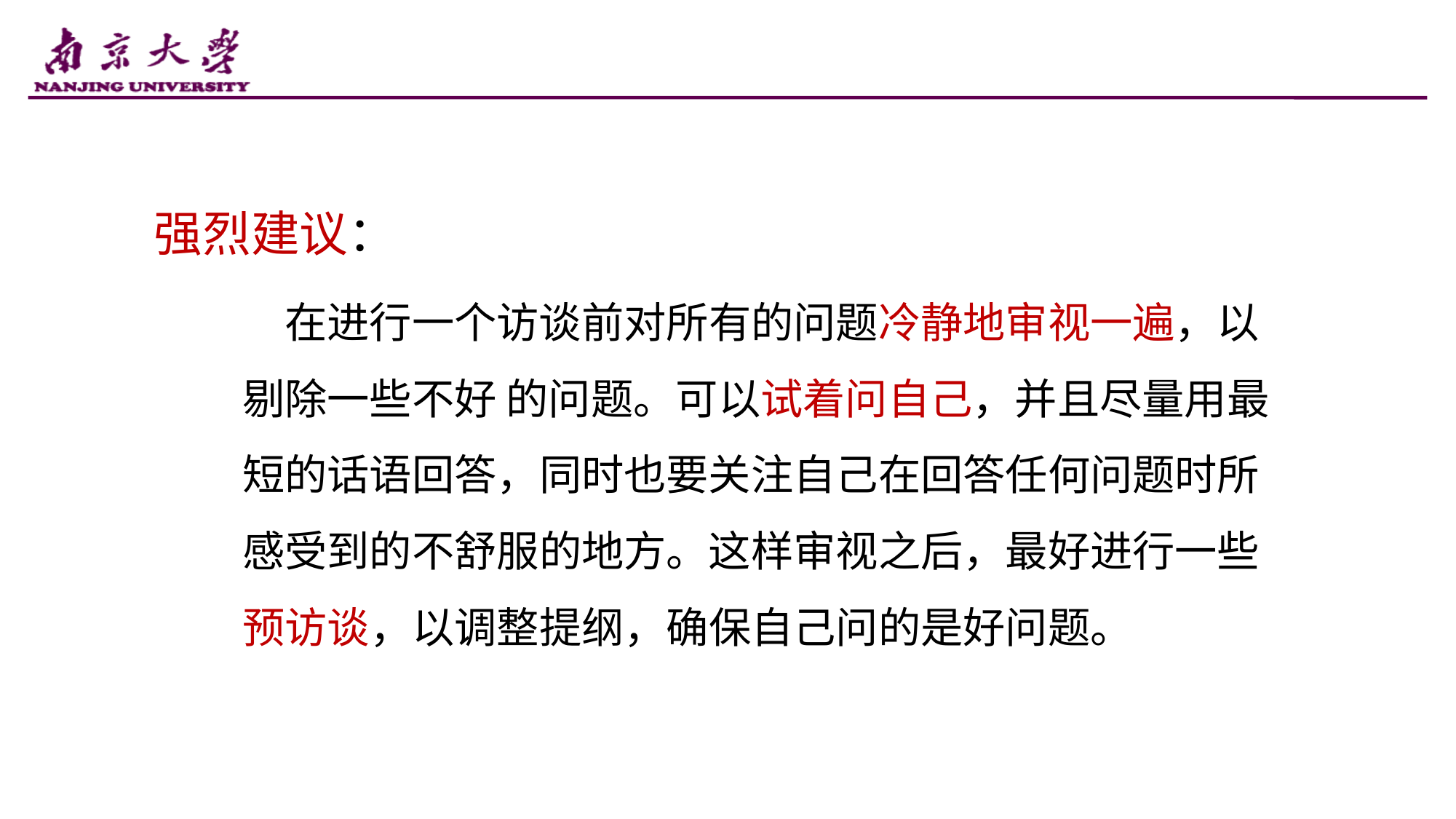

强烈建议：
       在进行一个访谈前对所有的问题冷静地审视一遍，以剔除一些不好 的问题。可以试着问自己，并且尽量用最短的话语回答，同时也要关注自己在回答任何问题时所感受到的不舒服的地方。这样审视之后，最好进行一些预访谈，以调整提纲，确保自己问的是好问题。